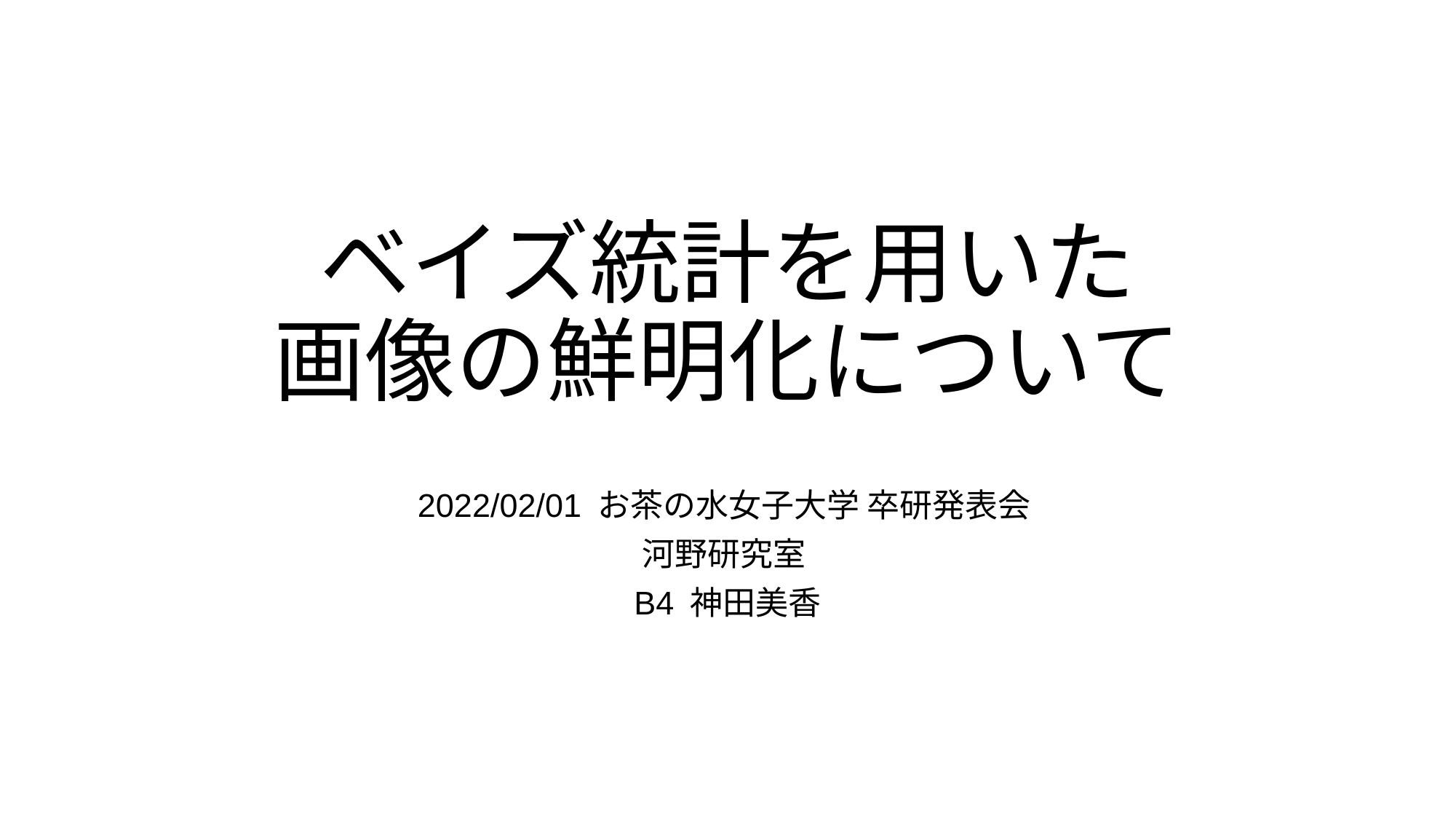

# ベイズ統計を用いた 画像の鮮明化について

2022/02/01 お茶の水女子大学 卒研発表会
河野研究室
B4 神田美香